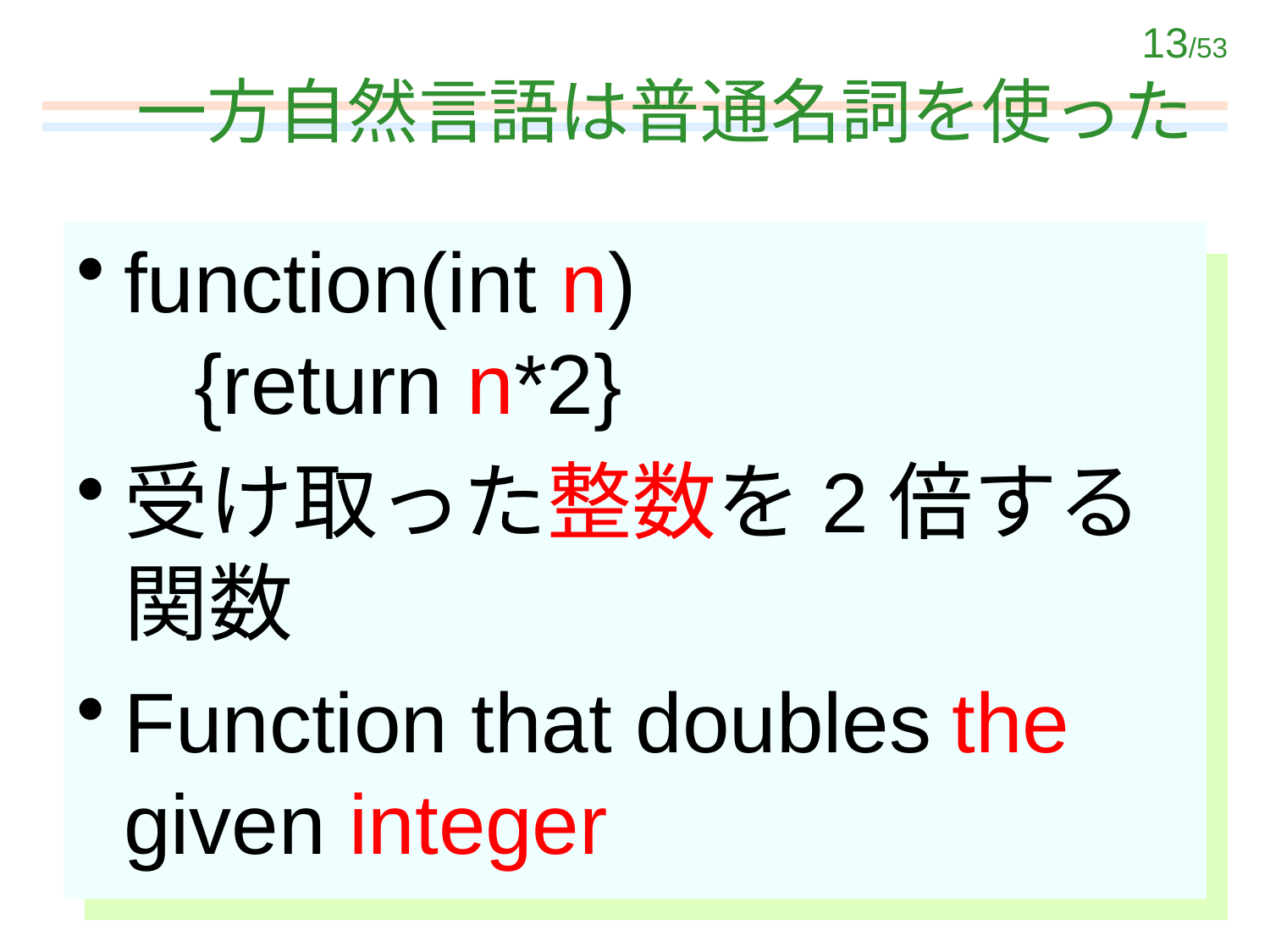

# 一方自然言語は普通名詞を使った
function(int n)
   {return n*2}
受け取った整数を2倍する関数
Function that doubles the given integer